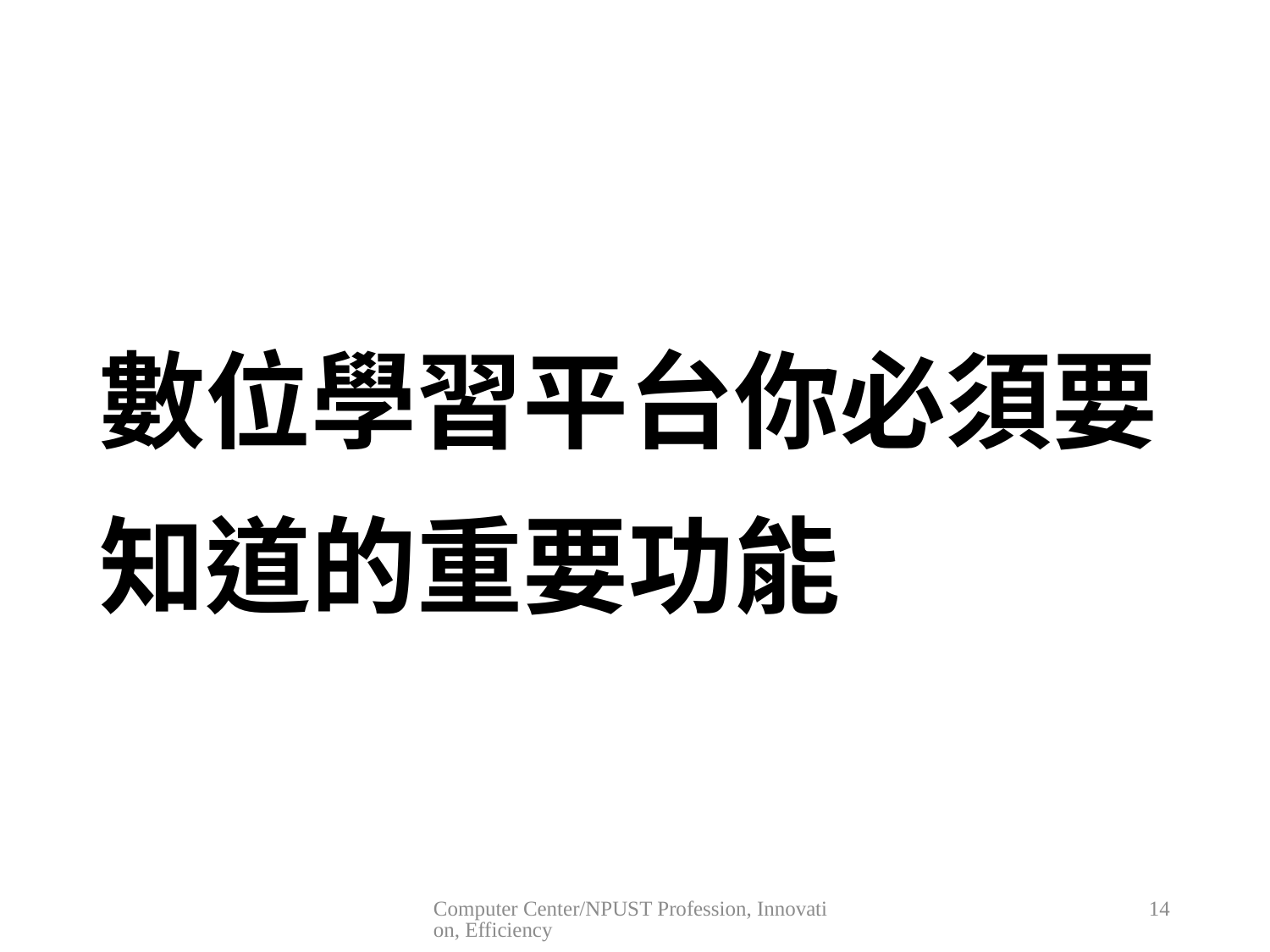

# 數位學習平台你必須要知道的重要功能

Computer Center/NPUST Profession, Innovation, Efficiency
14